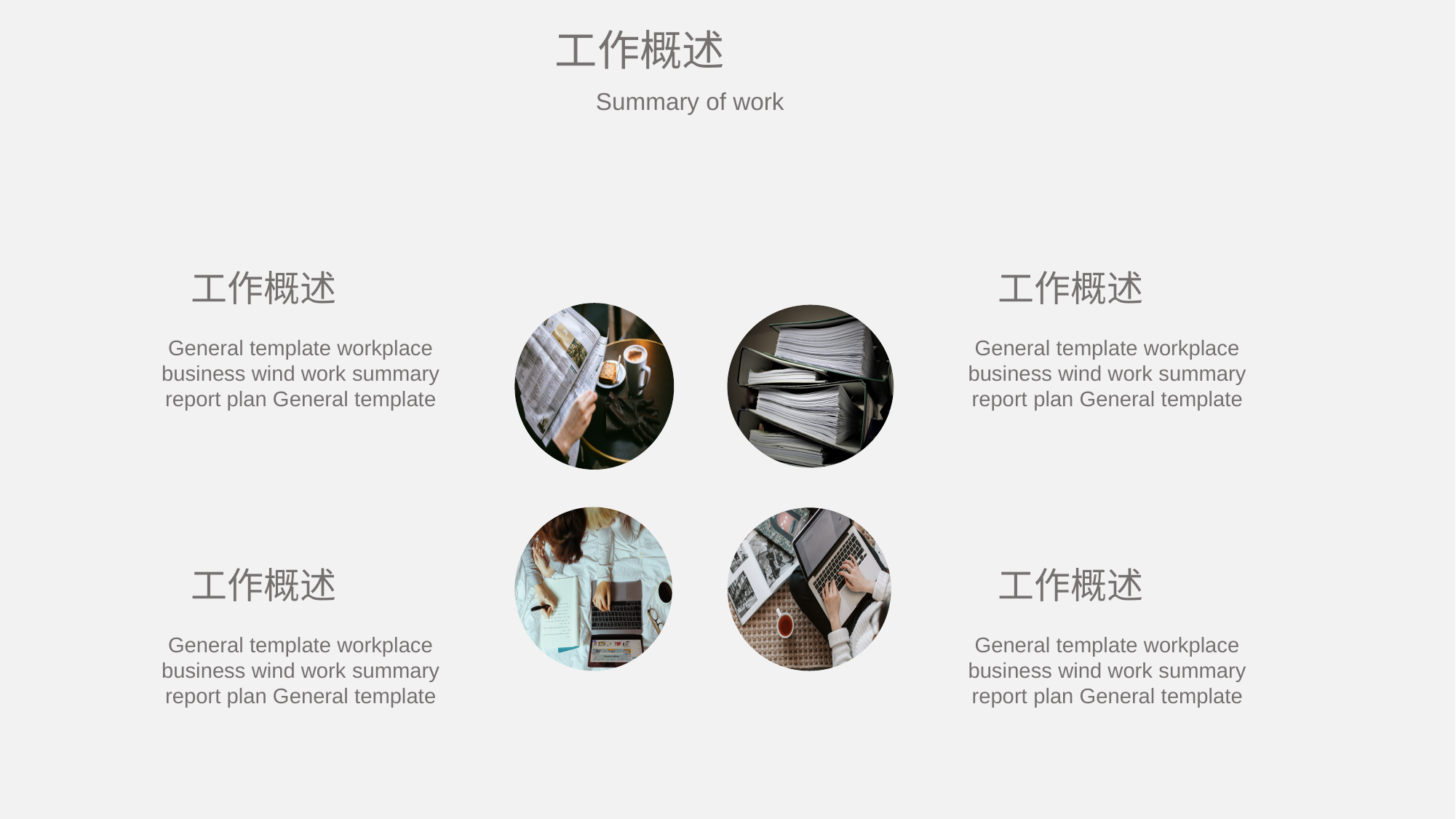

工作概述
Summary of work
工作概述
General template workplace business wind work summary report plan General template
工作概述
General template workplace business wind work summary report plan General template
工作概述
General template workplace business wind work summary report plan General template
工作概述
General template workplace business wind work summary report plan General template